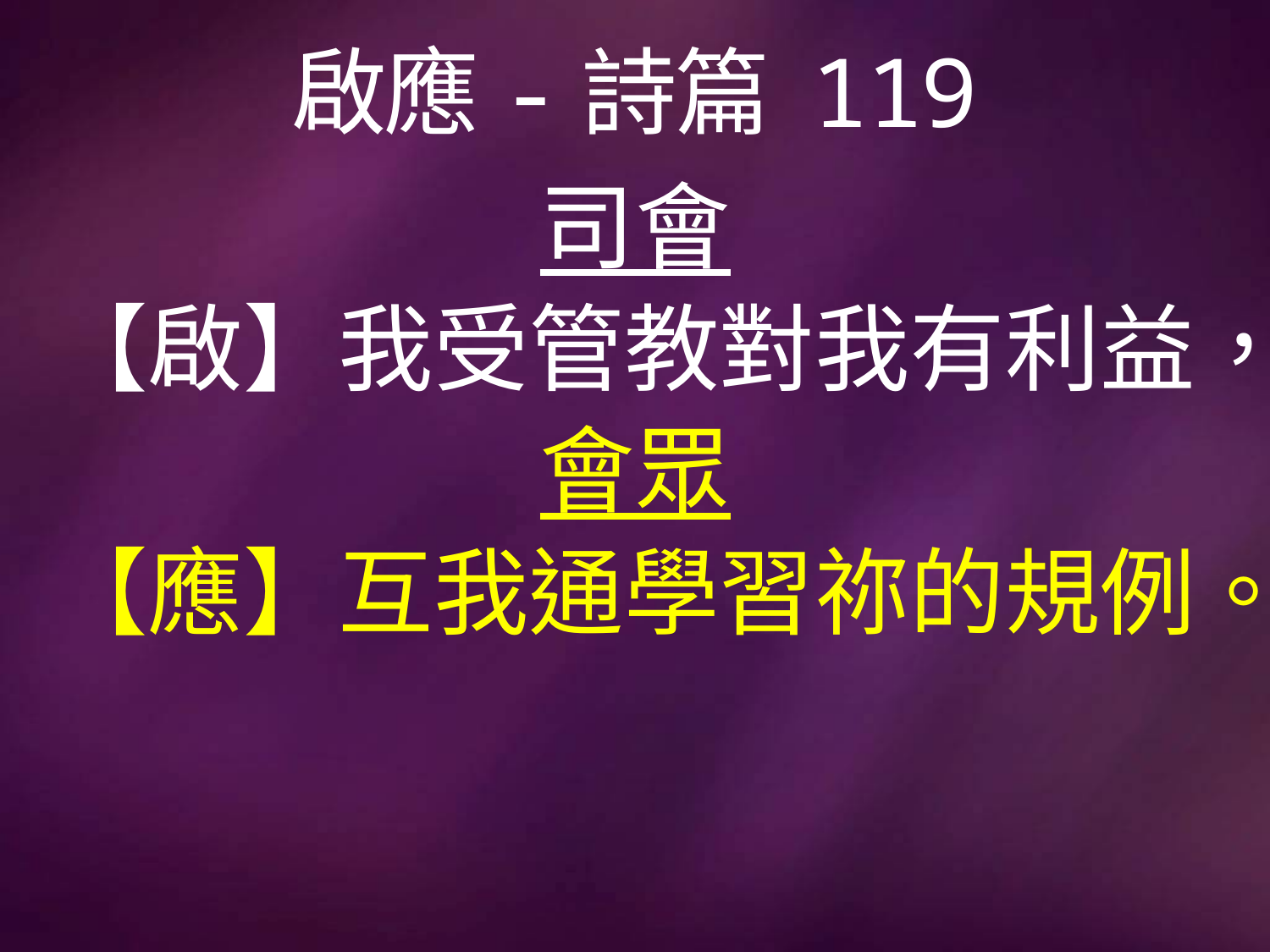

# 啟應-詩篇 119
司會
【啟】我受管教對我有利益，
會眾
【應】互我通學習祢的規例。